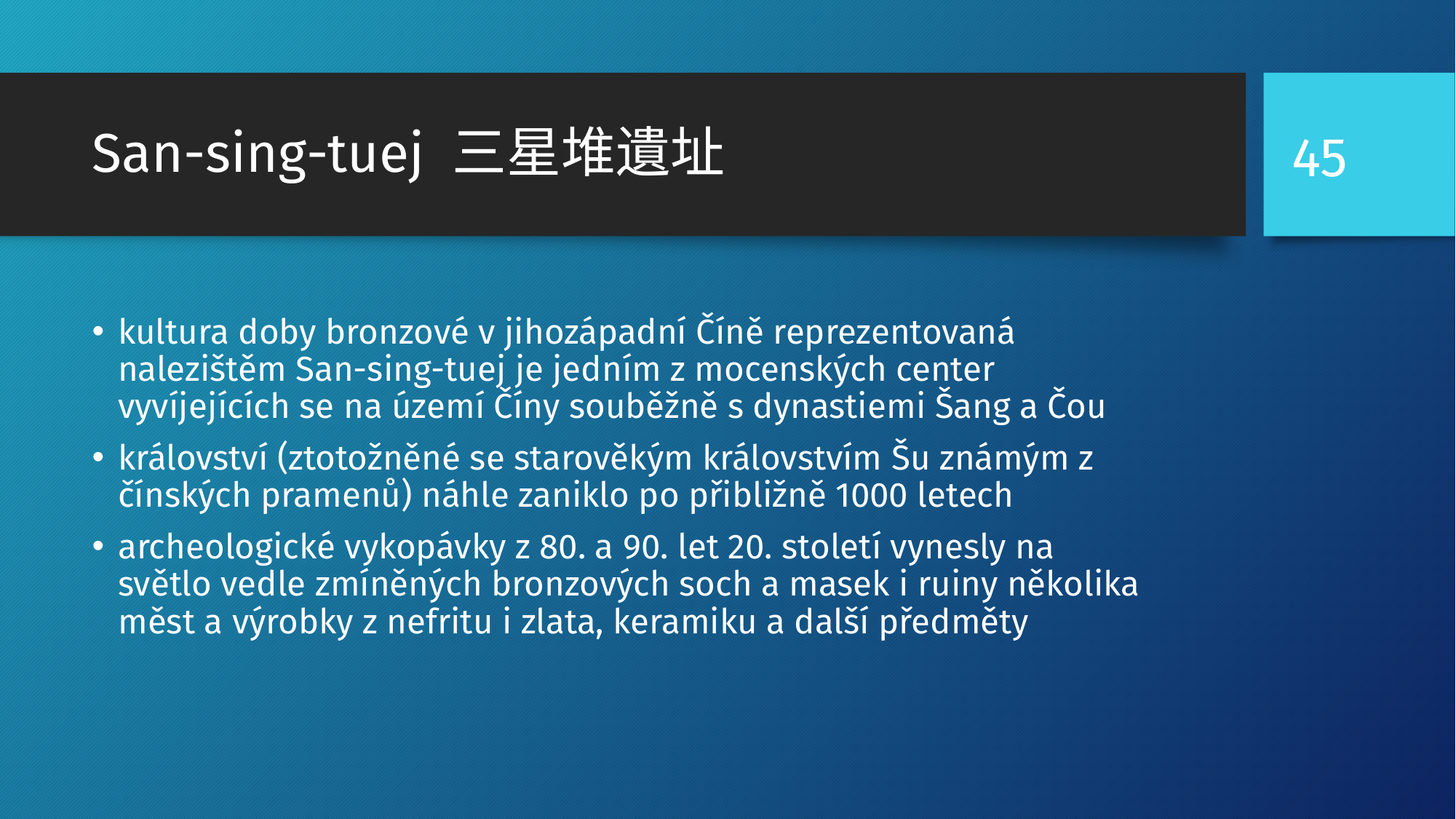

45
# San-sing-tuej 三星堆遺址
kultura doby bronzové v jihozápadní Číně reprezentovaná nalezištěm San-sing-tuej je jedním z mocenských center vyvíjejících se na území Číny souběžně s dynastiemi Šang a Čou
království (ztotožněné se starověkým královstvím Šu známým z čínských pramenů) náhle zaniklo po přibližně 1000 letech
archeologické vykopávky z 80. a 90. let 20. století vynesly na světlo vedle zmíněných bronzových soch a masek i ruiny několika měst a výrobky z nefritu i zlata, keramiku a další předměty